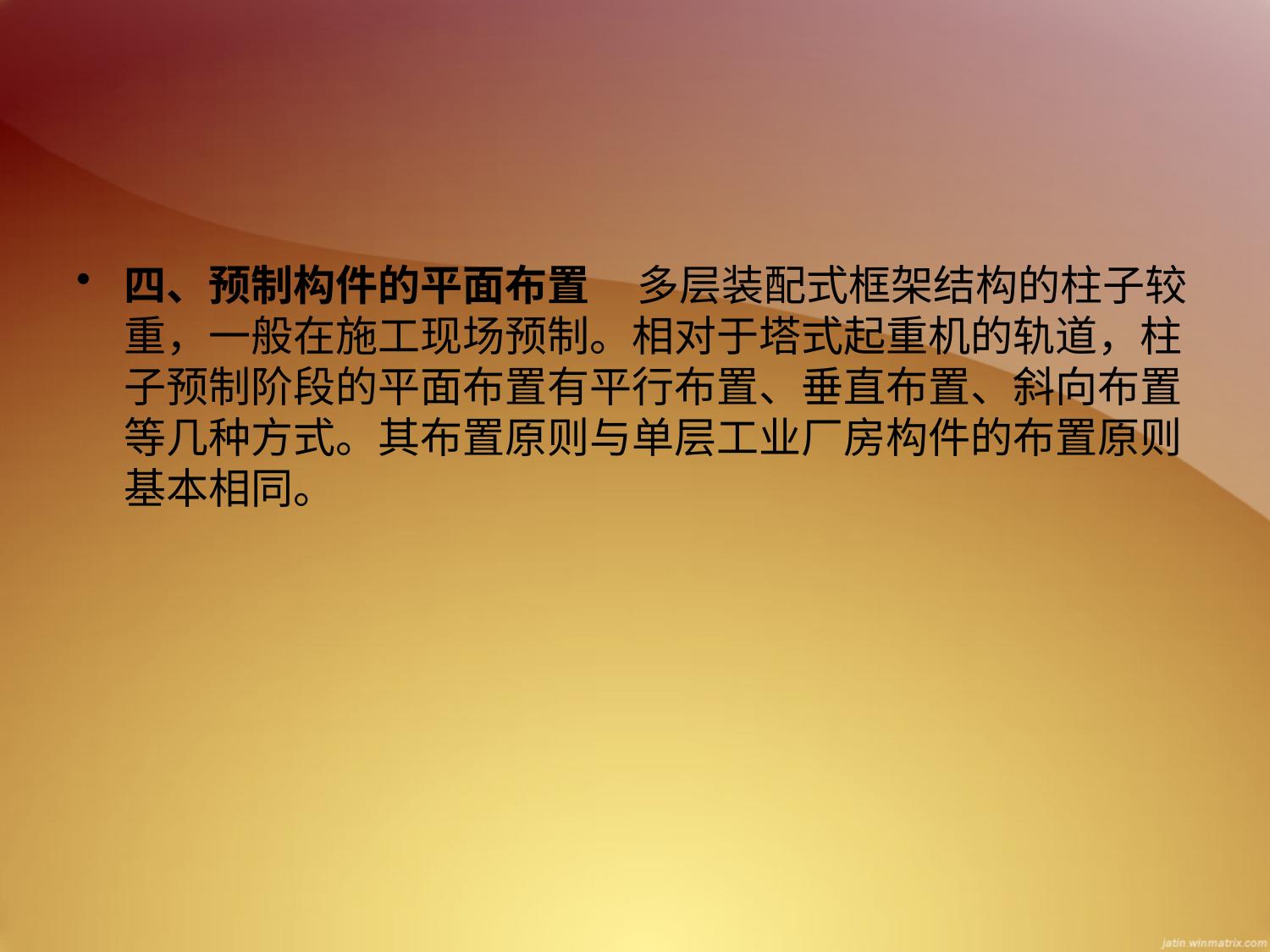

四、预制构件的平面布置     多层装配式框架结构的柱子较重，一般在施工现场预制。相对于塔式起重机的轨道，柱子预制阶段的平面布置有平行布置、垂直布置、斜向布置等几种方式。其布置原则与单层工业厂房构件的布置原则基本相同。